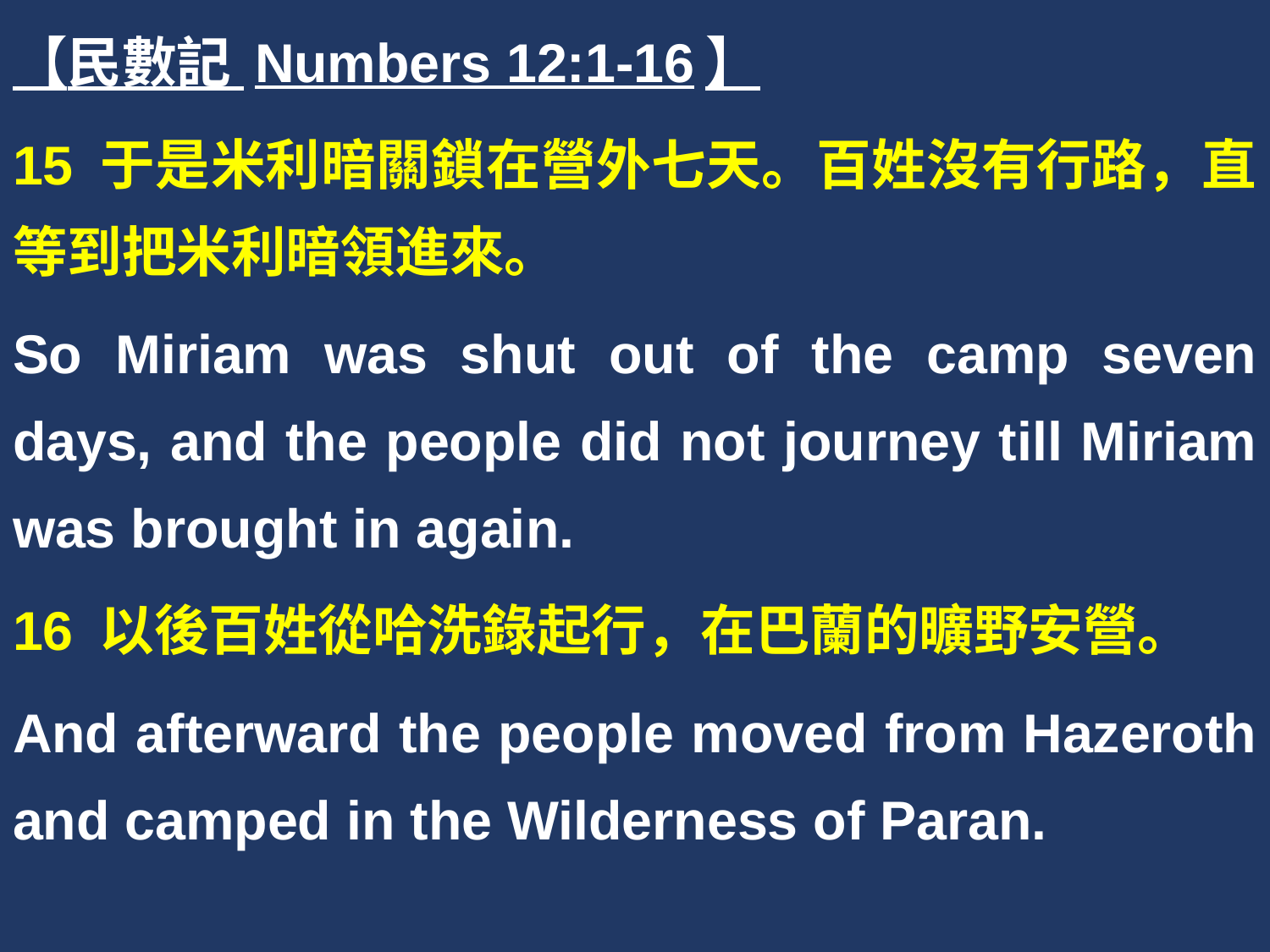

【民數記 Numbers 12:1-16】
15 于是米利暗關鎖在營外七天。百姓沒有行路，直等到把米利暗領進來。
So Miriam was shut out of the camp seven days, and the people did not journey till Miriam was brought in again.
16 以後百姓從哈洗錄起行，在巴蘭的曠野安營。
And afterward the people moved from Hazeroth and camped in the Wilderness of Paran.